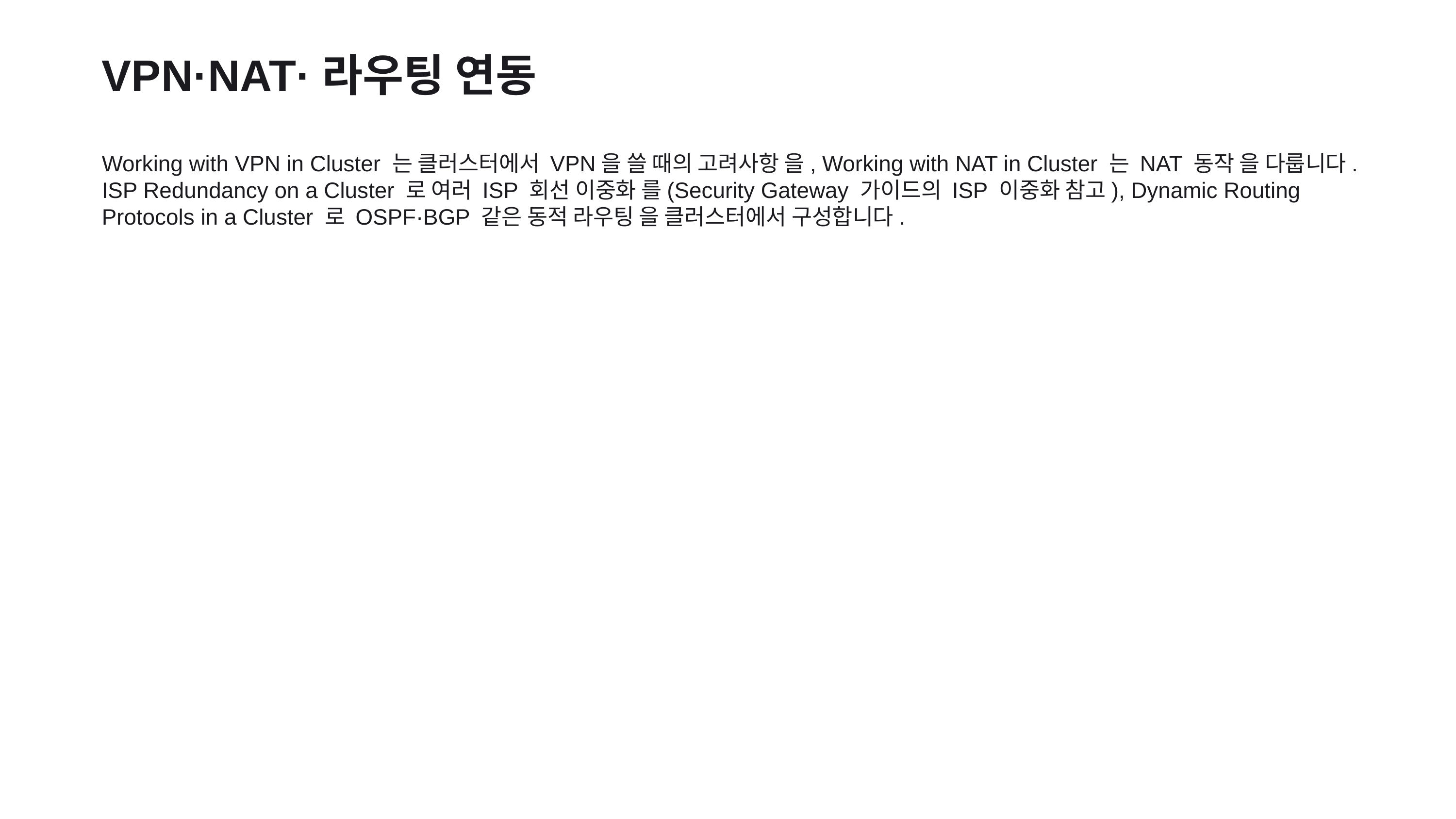

VPN·NAT·라우팅 연동
Working with VPN in Cluster 는 클러스터에서 VPN을 쓸 때의 고려사항 을, Working with NAT in Cluster 는 NAT 동작 을 다룹니다. ISP Redundancy on a Cluster 로 여러 ISP 회선 이중화 를(Security Gateway 가이드의 ISP 이중화 참고), Dynamic Routing Protocols in a Cluster 로 OSPF·BGP 같은 동적 라우팅 을 클러스터에서 구성합니다.